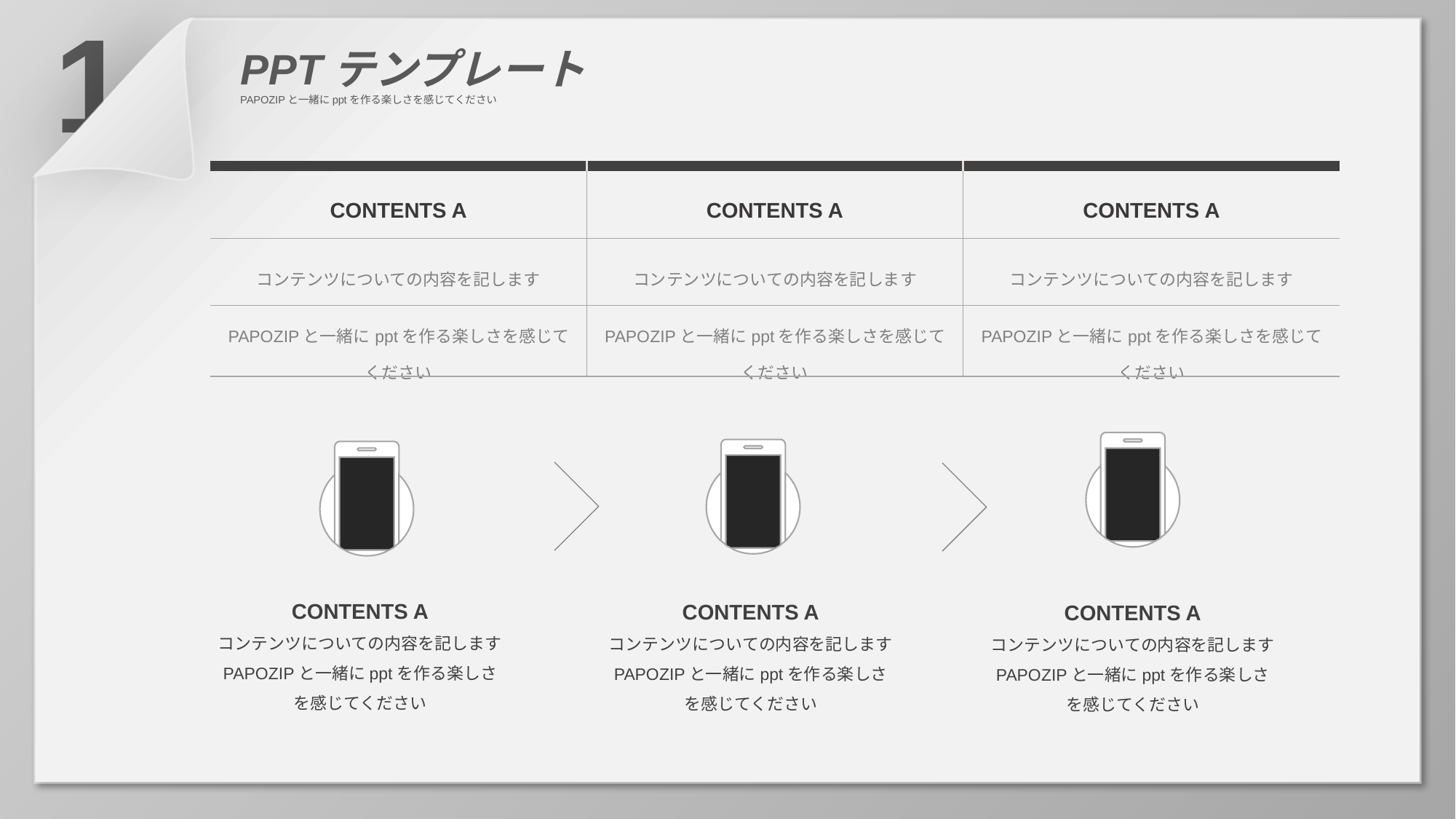

1

PPTテンプレート
PAPOZIPと一緒にpptを作る楽しさを感じてください
|  |  |  |
| --- | --- | --- |
| CONTENTS A | CONTENTS A | CONTENTS A |
| コンテンツについての内容を記します | コンテンツについての内容を記します | コンテンツについての内容を記します |
| PAPOZIPと一緒にpptを作る楽しさを感じてください | PAPOZIPと一緒にpptを作る楽しさを感じてください | PAPOZIPと一緒にpptを作る楽しさを感じてください |

CONTENTS A
コンテンツについての内容を記します
PAPOZIPと一緒にpptを作る楽しさを感じてください
CONTENTS A
コンテンツについての内容を記します
PAPOZIPと一緒にpptを作る楽しさを感じてください
CONTENTS A
コンテンツについての内容を記します
PAPOZIPと一緒にpptを作る楽しさを感じてください